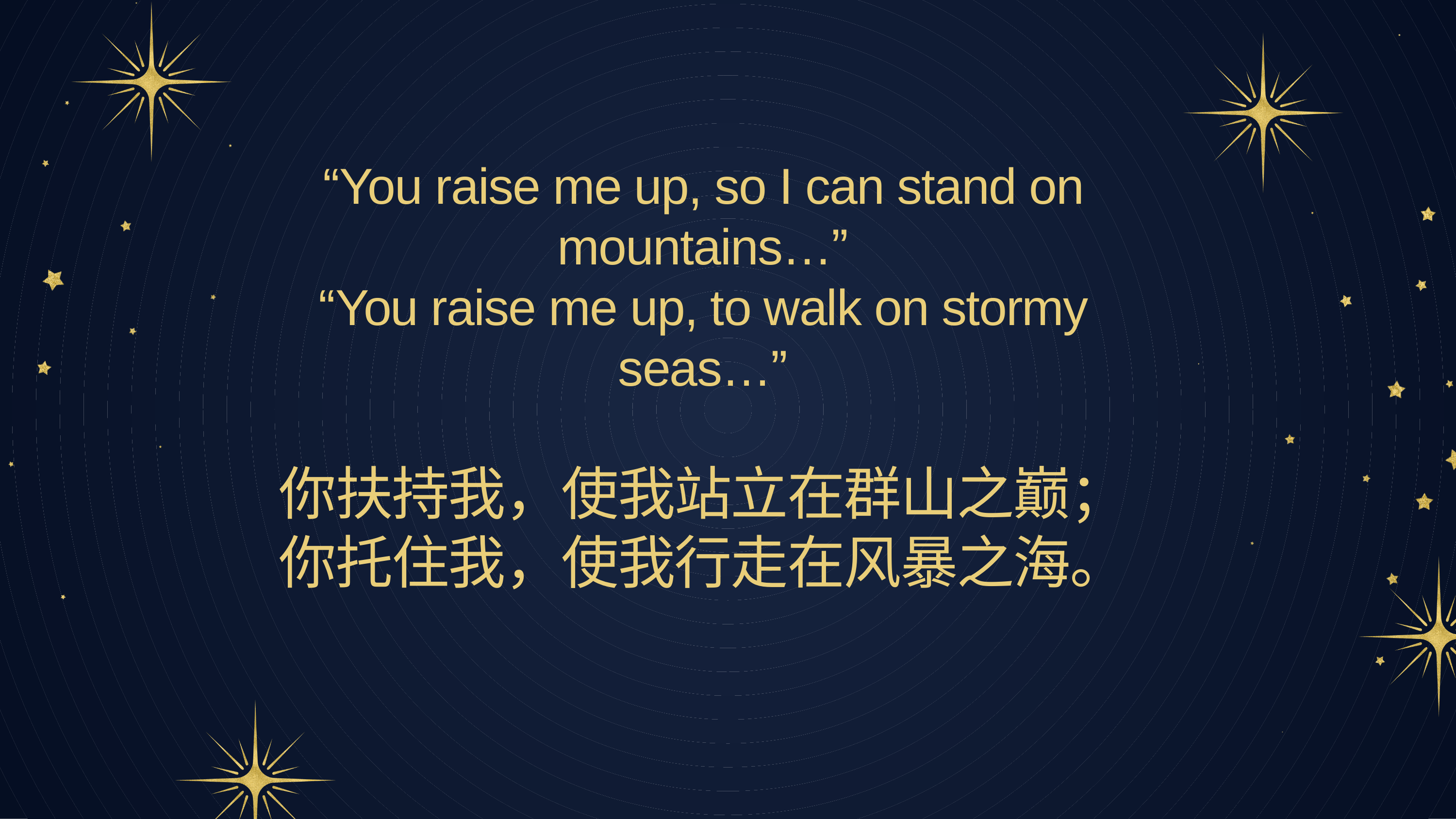

“You raise me up, so I can stand on mountains…”
“You raise me up, to walk on stormy seas…”

你扶持我，使我站立在群山之巅；
你托住我，使我行走在风暴之海。